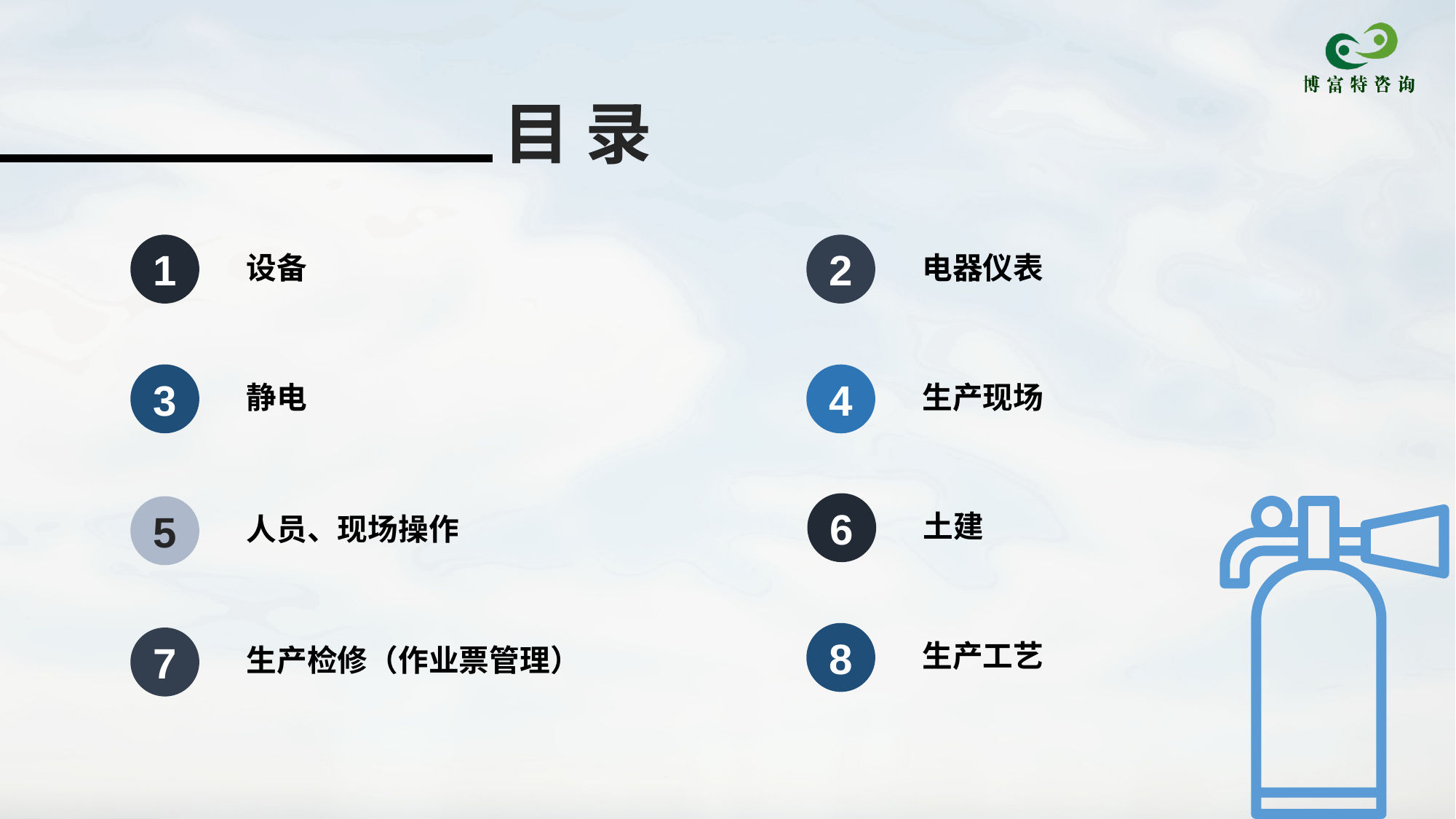

目 录
1
2
设备
电器仪表
3
4
静电
生产现场
6

5
土建
人员、现场操作
8
生产工艺
7
生产检修（作业票管理）